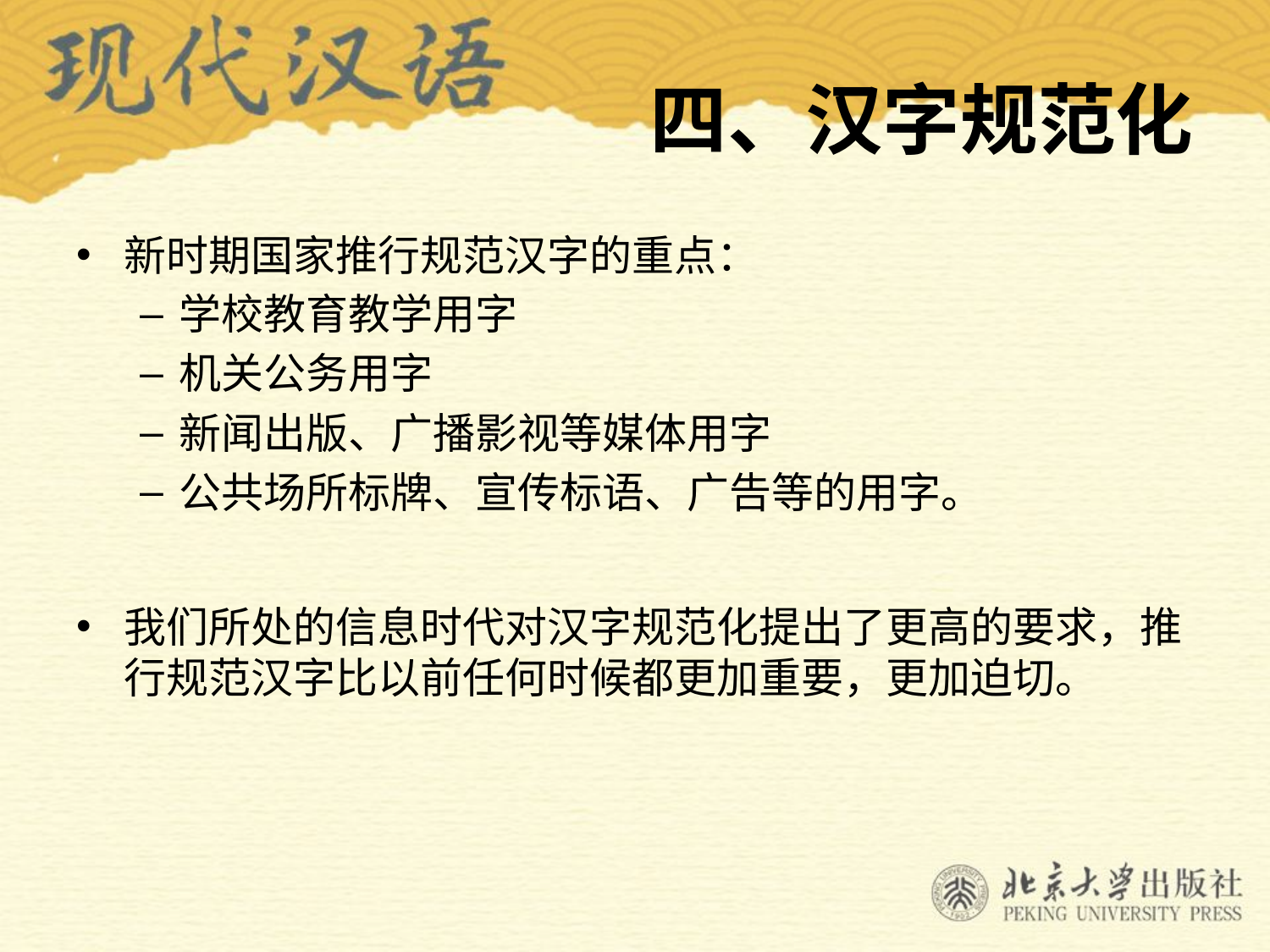

# 四、汉字规范化
新时期国家推行规范汉字的重点：
学校教育教学用字
机关公务用字
新闻出版、广播影视等媒体用字
公共场所标牌、宣传标语、广告等的用字。

我们所处的信息时代对汉字规范化提出了更高的要求，推行规范汉字比以前任何时候都更加重要，更加迫切。